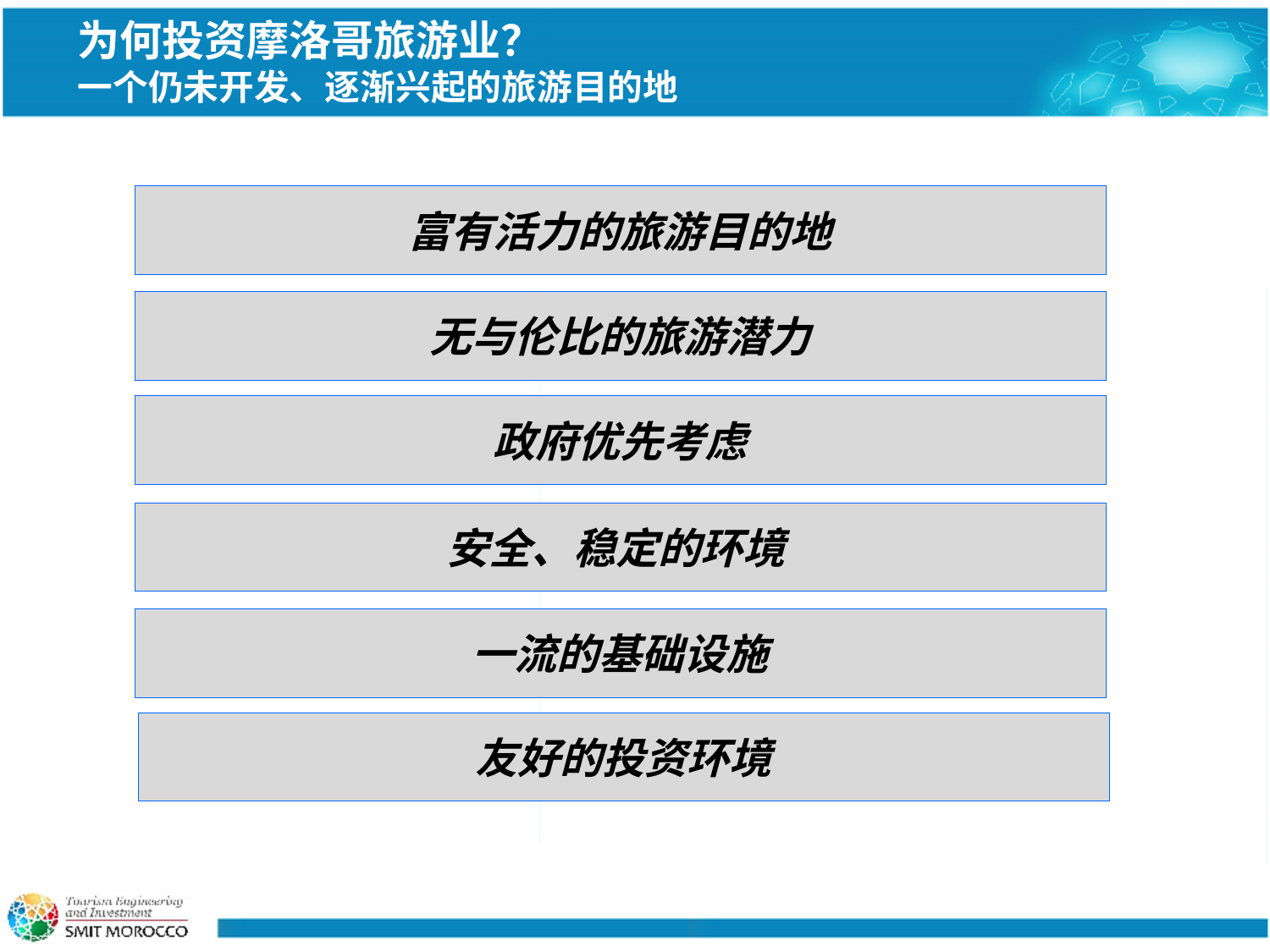

为何投资摩洛哥旅游业？
一个仍未开发、逐渐兴起的旅游目的地
富有活力的旅游目的地
无与伦比的旅游潜力
政府优先考虑
安全、稳定的环境
一流的基础设施
友好的投资环境